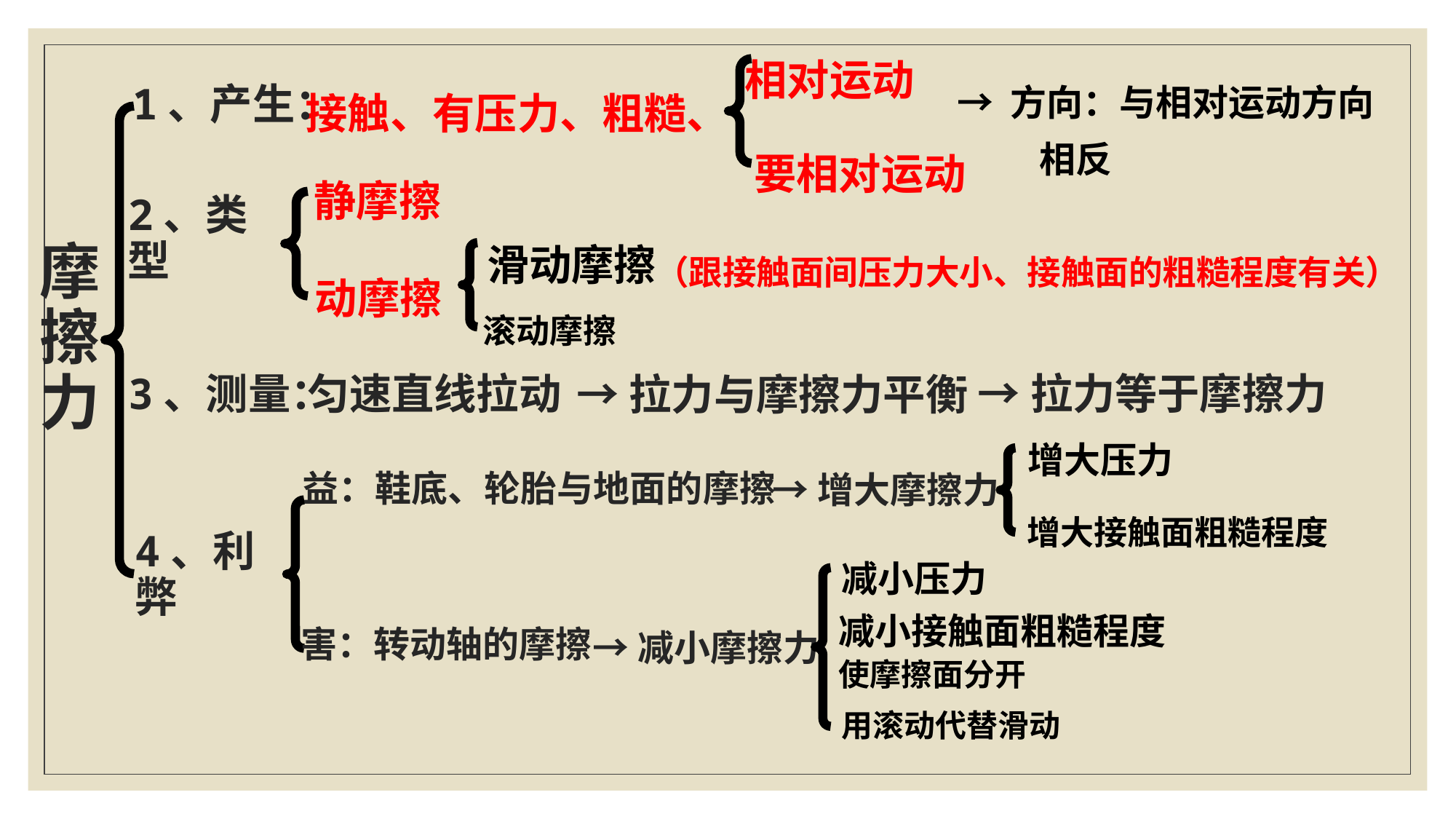

相对运动
接触、有压力、粗糙、

1、产生：
→ 方向：与相对运动方向
         相反

要相对运动
静摩擦

# 摩擦力
2、类型
滑动摩擦
（跟接触面间压力大小、接触面的粗糙程度有关）
动摩擦

滚动摩擦
→拉力等于摩擦力
3、测量：
匀速直线拉动
→拉力与摩擦力平衡
增大压力

益：鞋底、轮胎与地面的摩擦
→增大摩擦力
增大接触面粗糙程度

减小压力
4、利弊

减小接触面粗糙程度
害：转动轴的摩擦
→减小摩擦力
使摩擦面分开
用滚动代替滑动